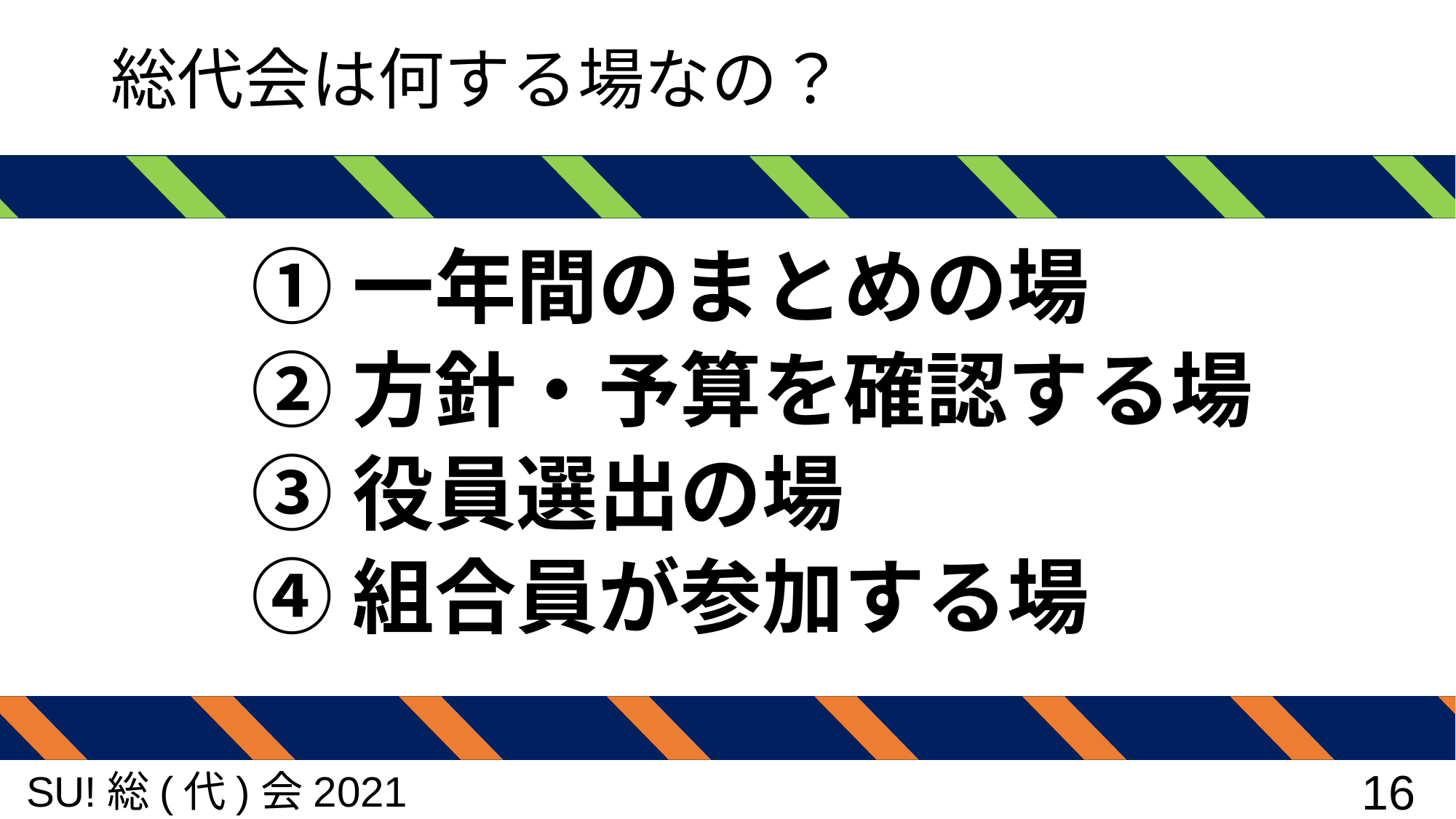

# 総代会は何する場なの？
①一年間のまとめの場
②方針・予算を確認する場
③役員選出の場
④組合員が参加する場